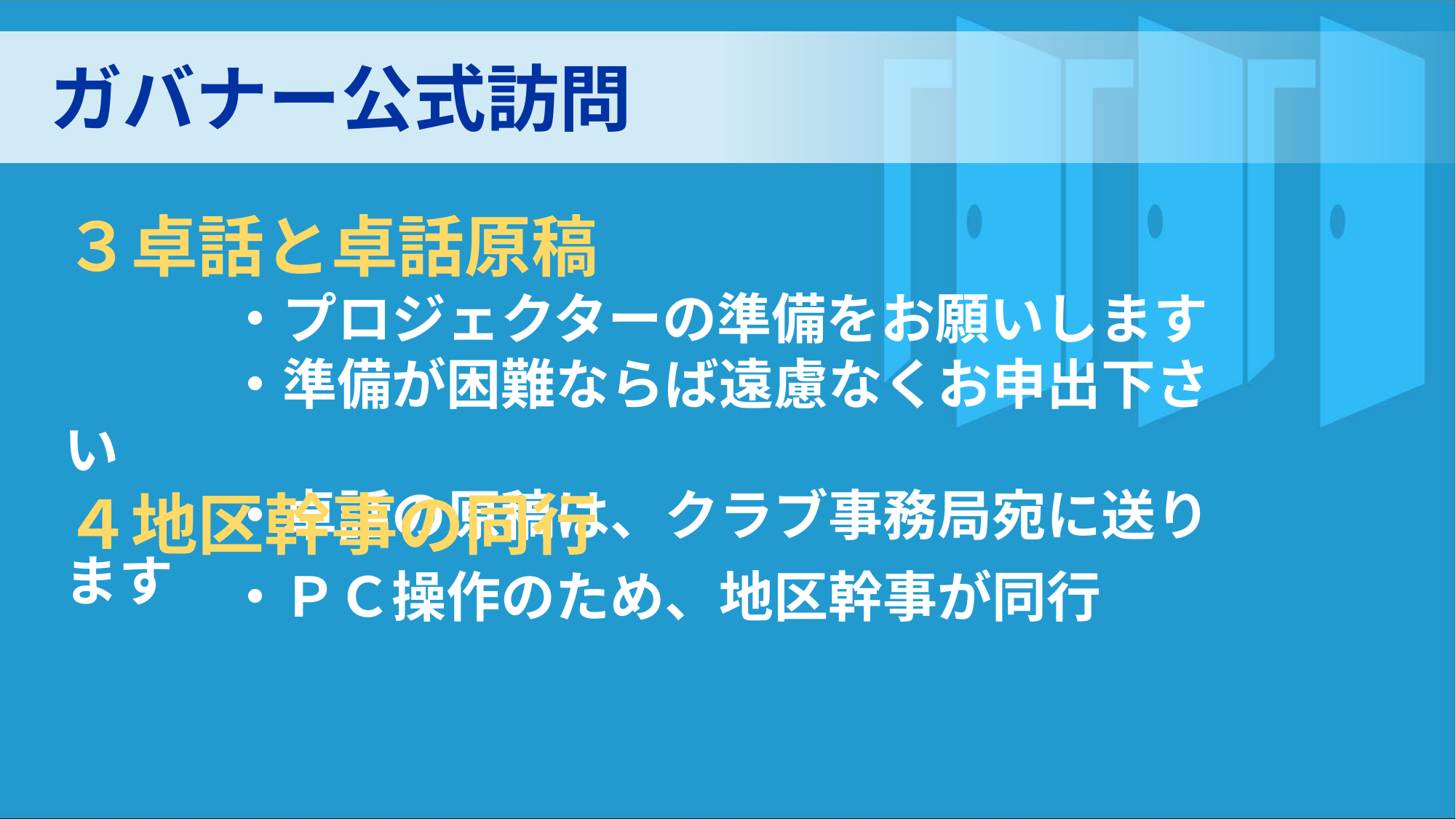

ガバナー公式訪問
３卓話と卓話原稿
　　　・プロジェクターの準備をお願いします
　　　・準備が困難ならば遠慮なくお申出下さい
　　　・卓話の原稿は、クラブ事務局宛に送ります

RIの柔軟性・多様性
４地区幹事の同行
　　　・ＰＣ操作のため、地区幹事が同行

自らの地区・クラブ・委員会の
立ち位置を知る